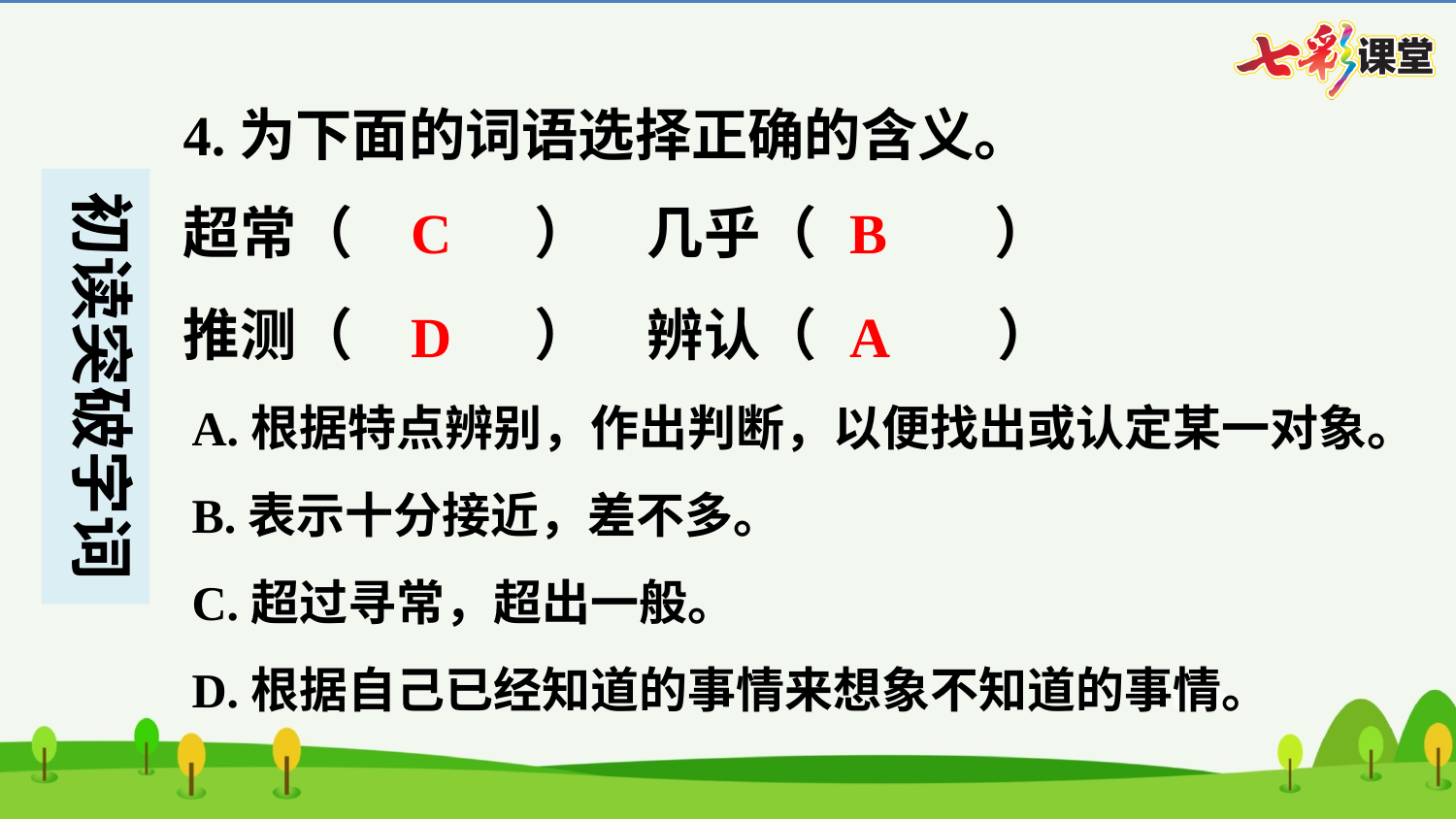

4.为下面的词语选择正确的含义。
C
B
超常（　C　）　几乎（　B　）
推测（　D　）　辨认（　A　）
D
A
A.根据特点辨别，作出判断，以便找出或认定某一对象。
B.表示十分接近，差不多。
C.超过寻常，超出一般。
D.根据自己已经知道的事情来想象不知道的事情。